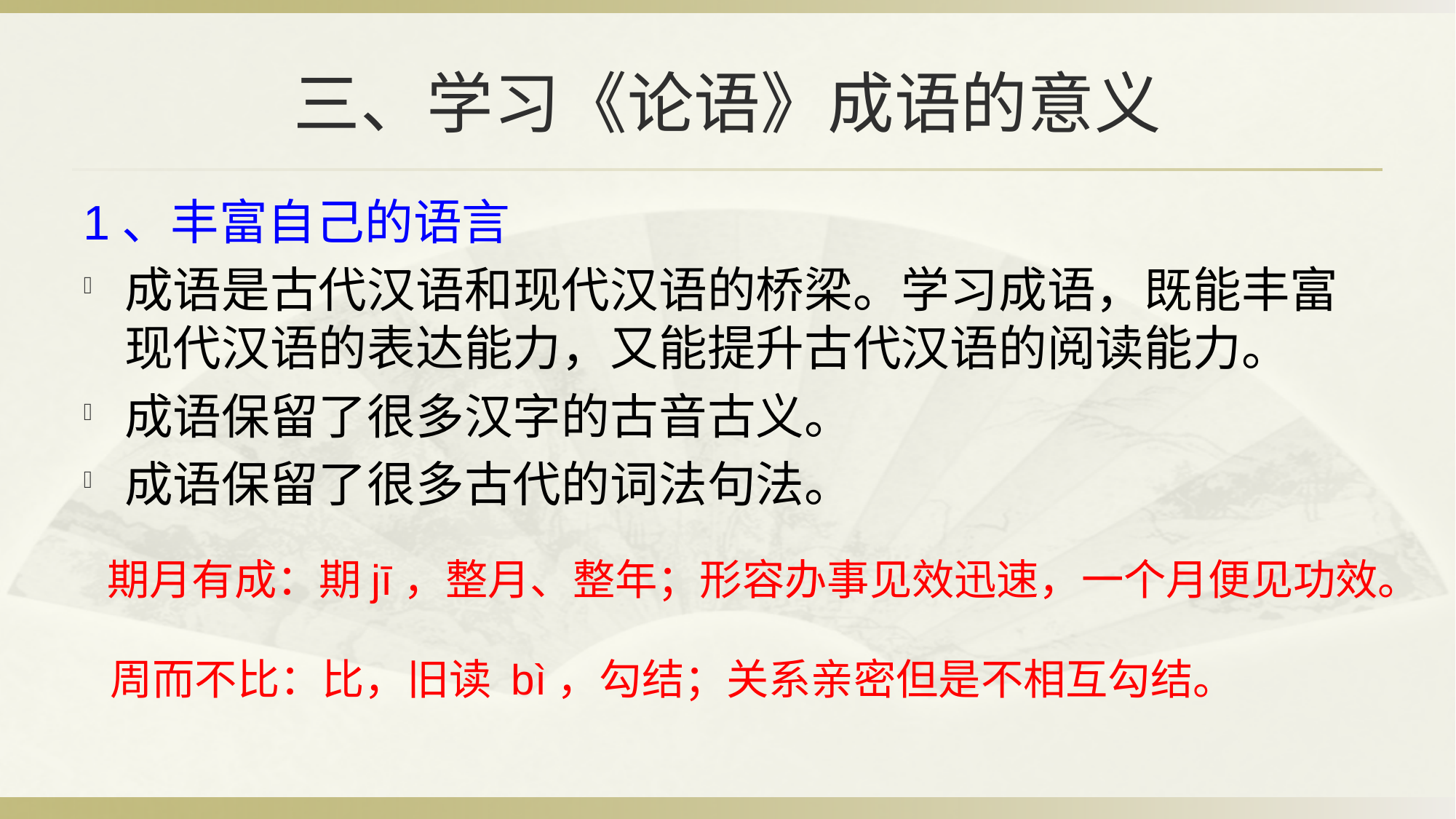

# 三、学习《论语》成语的意义
1、丰富自己的语言
成语是古代汉语和现代汉语的桥梁。学习成语，既能丰富现代汉语的表达能力，又能提升古代汉语的阅读能力。
成语保留了很多汉字的古音古义。
成语保留了很多古代的词法句法。
期月有成：期jī，整月、整年；形容办事见效迅速，一个月便见功效。
周而不比：比，旧读 bì，勾结；关系亲密但是不相互勾结。